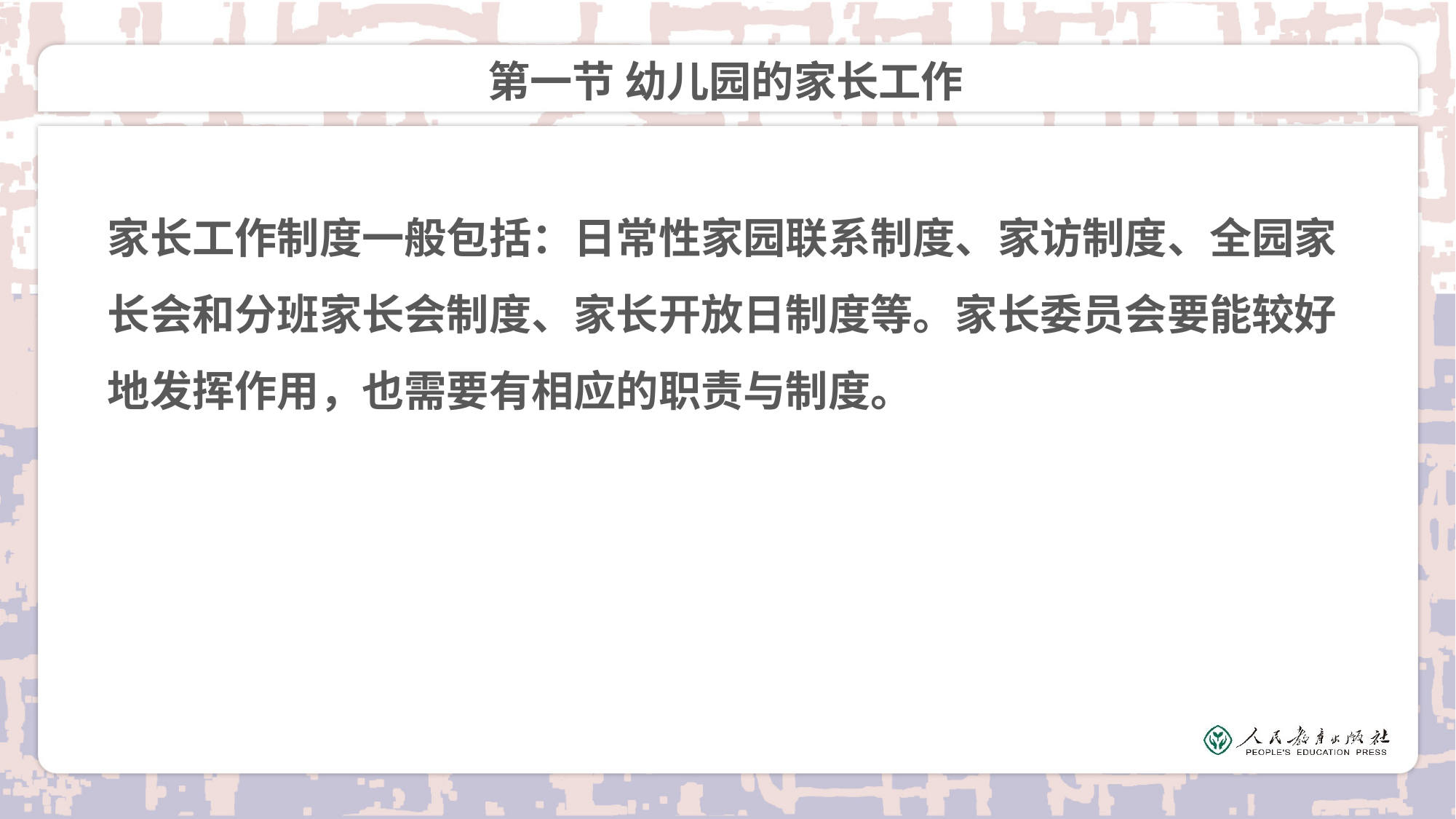

# 第一节 幼儿园的家长工作
家长工作制度一般包括：日常性家园联系制度、家访制度、全园家长会和分班家长会制度、家长开放日制度等。家长委员会要能较好地发挥作用，也需要有相应的职责与制度。